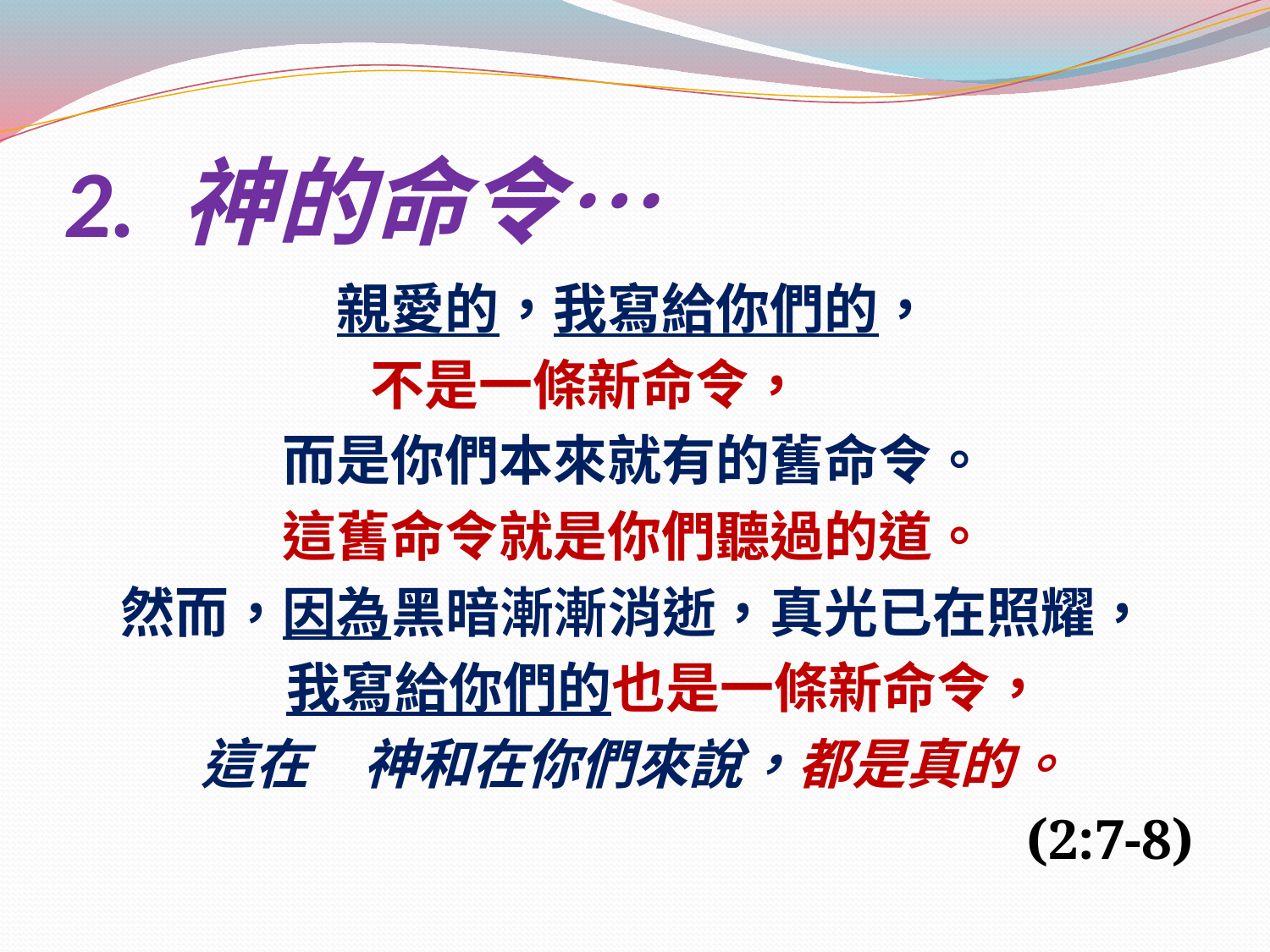

# 2. 神的命令…
親愛的，我寫給你們的，
                       不是一條新命令，
而是你們本來就有的舊命令。
這舊命令就是你們聽過的道。
然而，因為黑暗漸漸消逝，真光已在照耀，
    我寫給你們的也是一條新命令，
這在　神和在你們來說，都是真的。
(2:7-8)